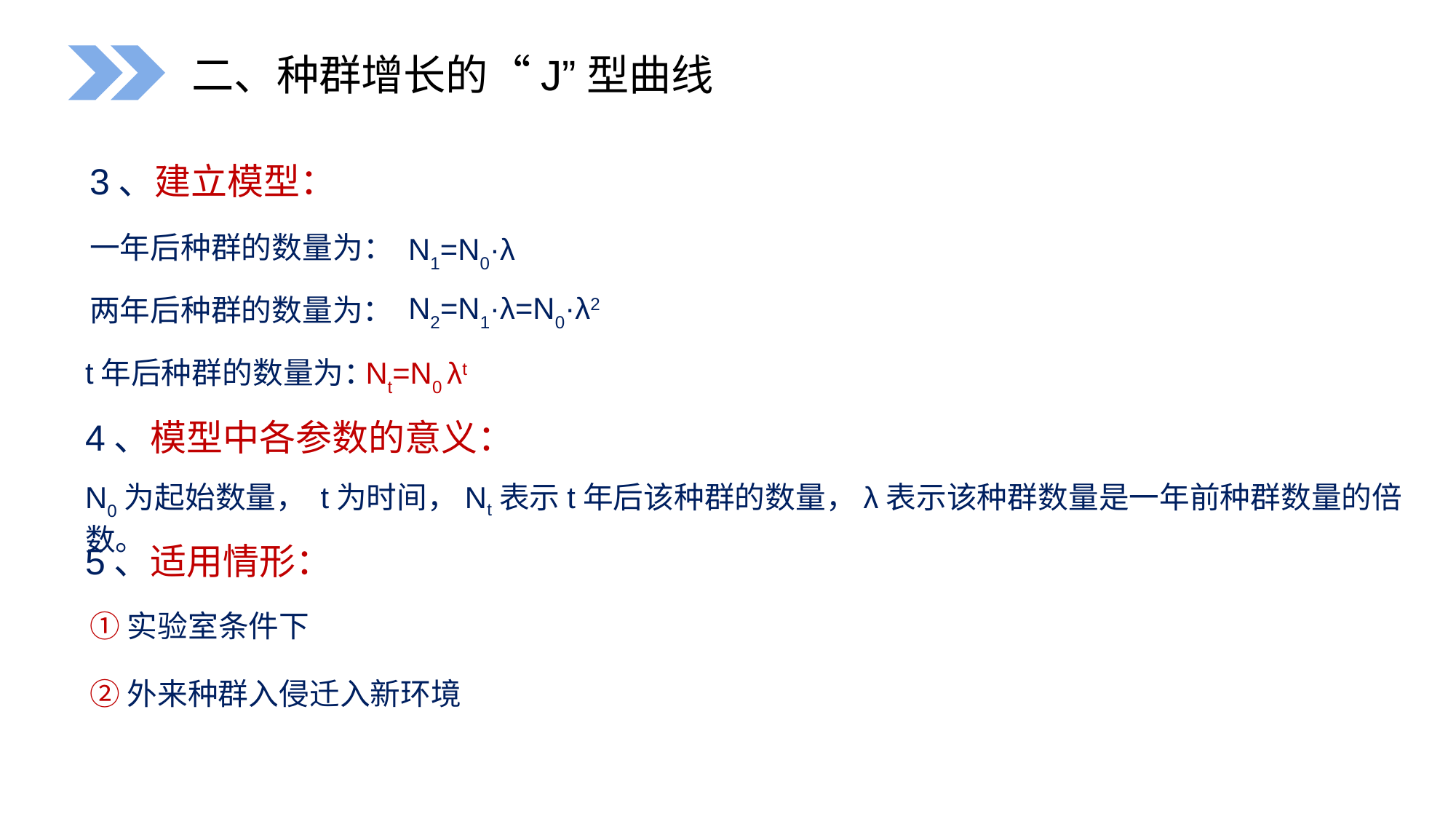

二、种群增长的“J”型曲线
3、建立模型：
一年后种群的数量为：
N1=N0·λ
N2=N1·λ=N0·λ2
两年后种群的数量为：
t年后种群的数量为：
Nt=N0 λt
4、模型中各参数的意义：
N0为起始数量， t为时间，Nt表示t年后该种群的数量，λ表示该种群数量是一年前种群数量的倍数。
5、适用情形：
①实验室条件下
②外来种群入侵迁入新环境